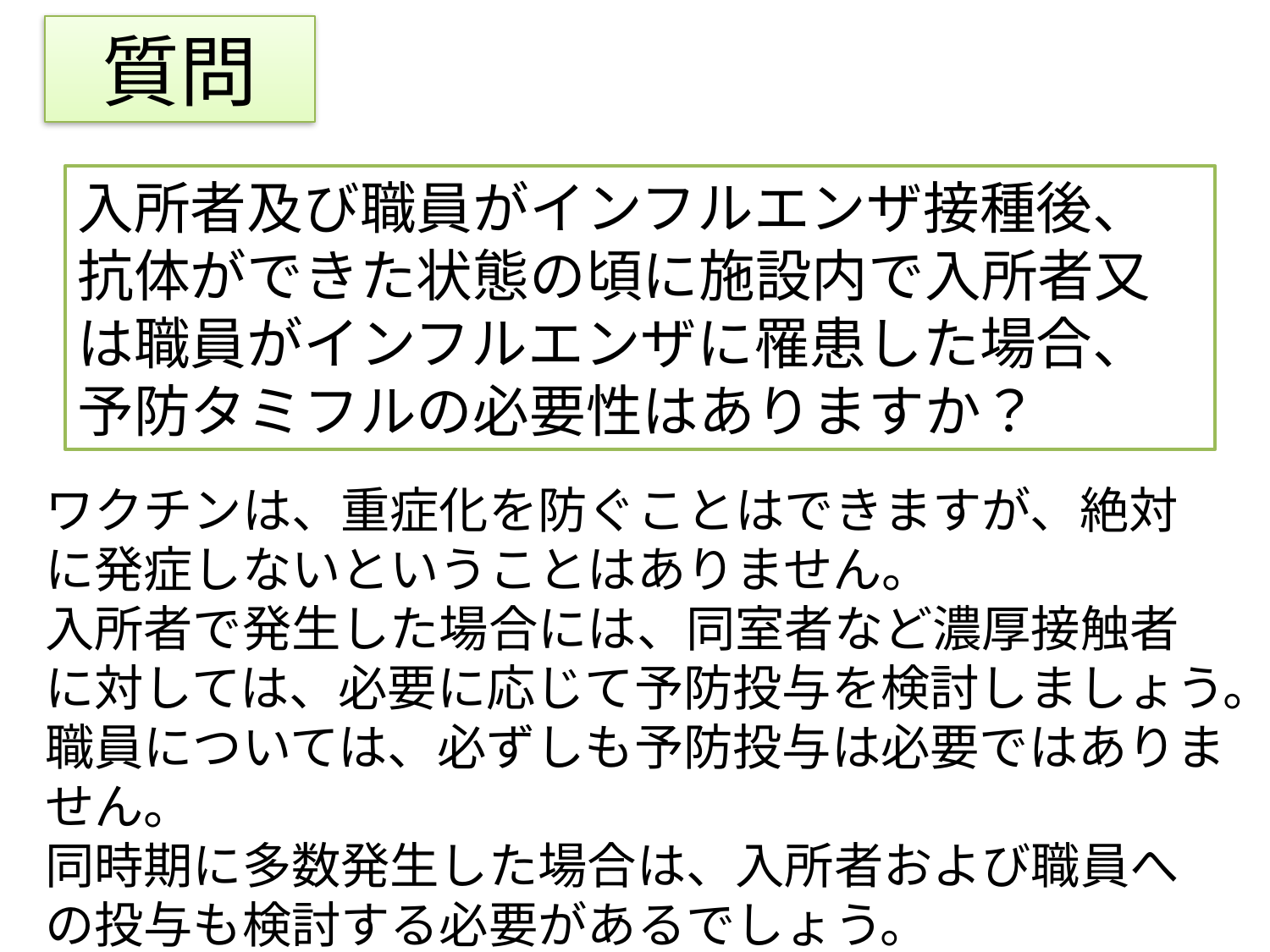

質問
入所者及び職員がインフルエンザ接種後、抗体ができた状態の頃に施設内で入所者又は職員がインフルエンザに罹患した場合、予防タミフルの必要性はありますか？
ワクチンは、重症化を防ぐことはできますが、絶対に発症しないということはありません。
入所者で発生した場合には、同室者など濃厚接触者に対しては、必要に応じて予防投与を検討しましょう。職員については、必ずしも予防投与は必要ではありません。
同時期に多数発生した場合は、入所者および職員への投与も検討する必要があるでしょう。